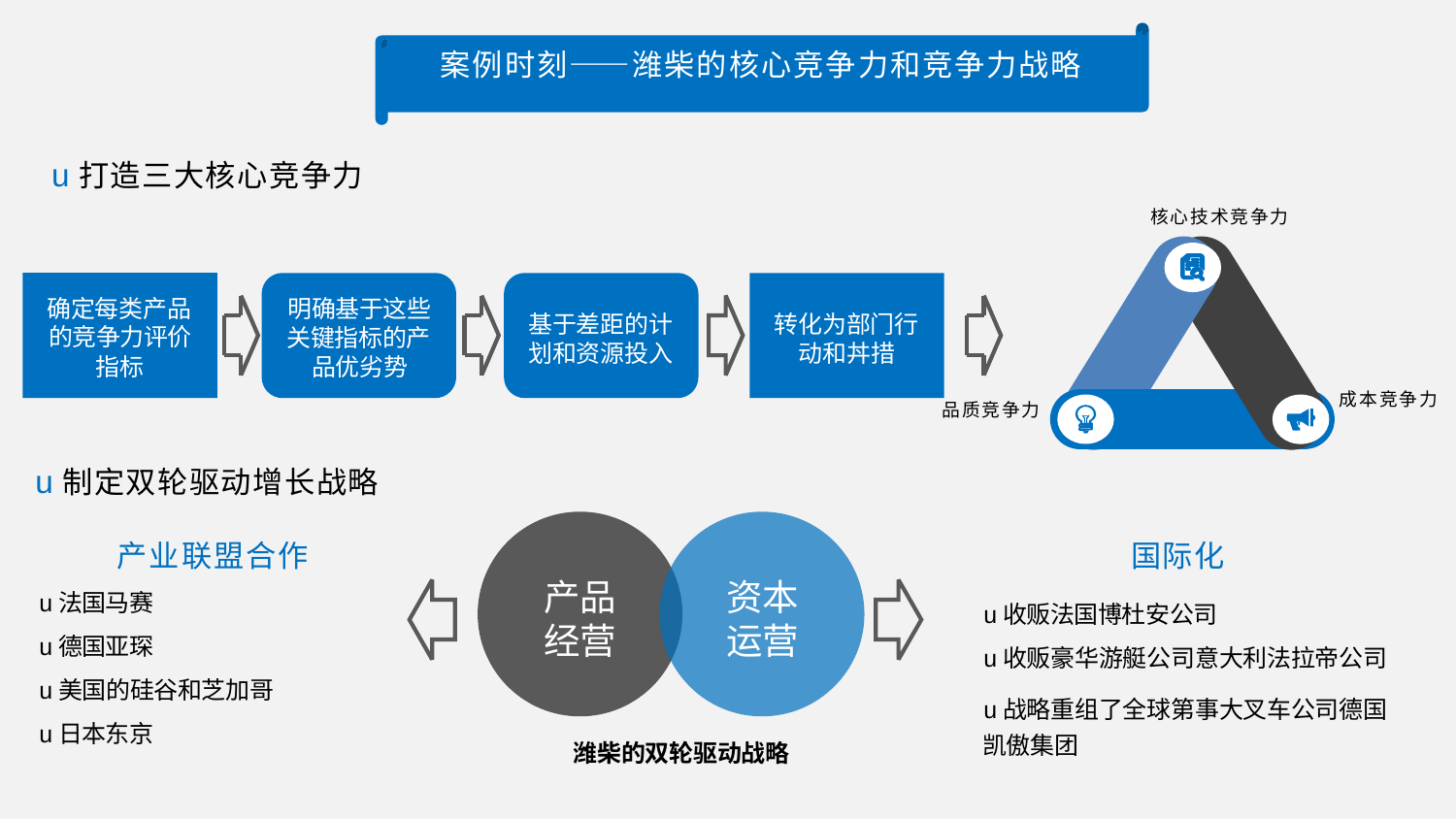

案例时刻——潍柴的核心竞争力和竞争力战略

u打造三大核心竞争力

核心技术竞争力

确定每类产品
的竞争力评价
指标

明确基于这些
关键指标的产
品优劣势

基于差距的计 划和资源投入

转化为部门行 动和丼措

成本竞争力

品质竞争力

u制定双轮驱动增长战略

产业联盟合作
u法国马赛
u德国亚琛
u美国的硅谷和芝加哥

u日本东京

国际化
u收贩法国博杜安公司
u收贩豪华游艇公司意大利法拉帝公司

u战略重组了全球第事大叉车公司德国 凯傲集团

产品 经营

资本 运营

潍柴的双轮驱动战略